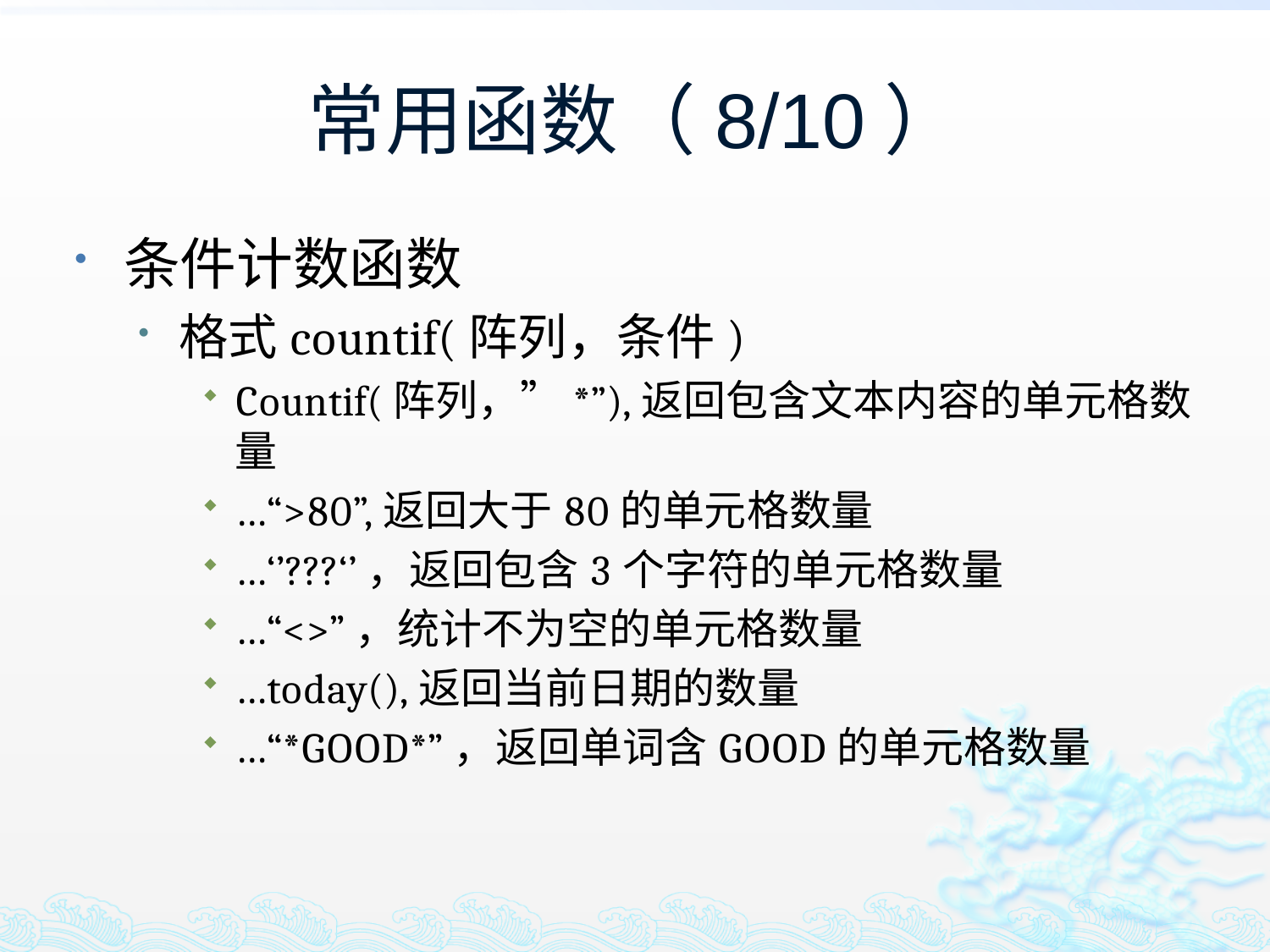

# 常用函数（8/10）
条件计数函数
格式countif(阵列，条件)
Countif(阵列，”*”),返回包含文本内容的单元格数量
…“>80”,返回大于80的单元格数量
…‘’???‘’，返回包含3个字符的单元格数量
…“<>”，统计不为空的单元格数量
…today(),返回当前日期的数量
…“*GOOD*”，返回单词含GOOD的单元格数量